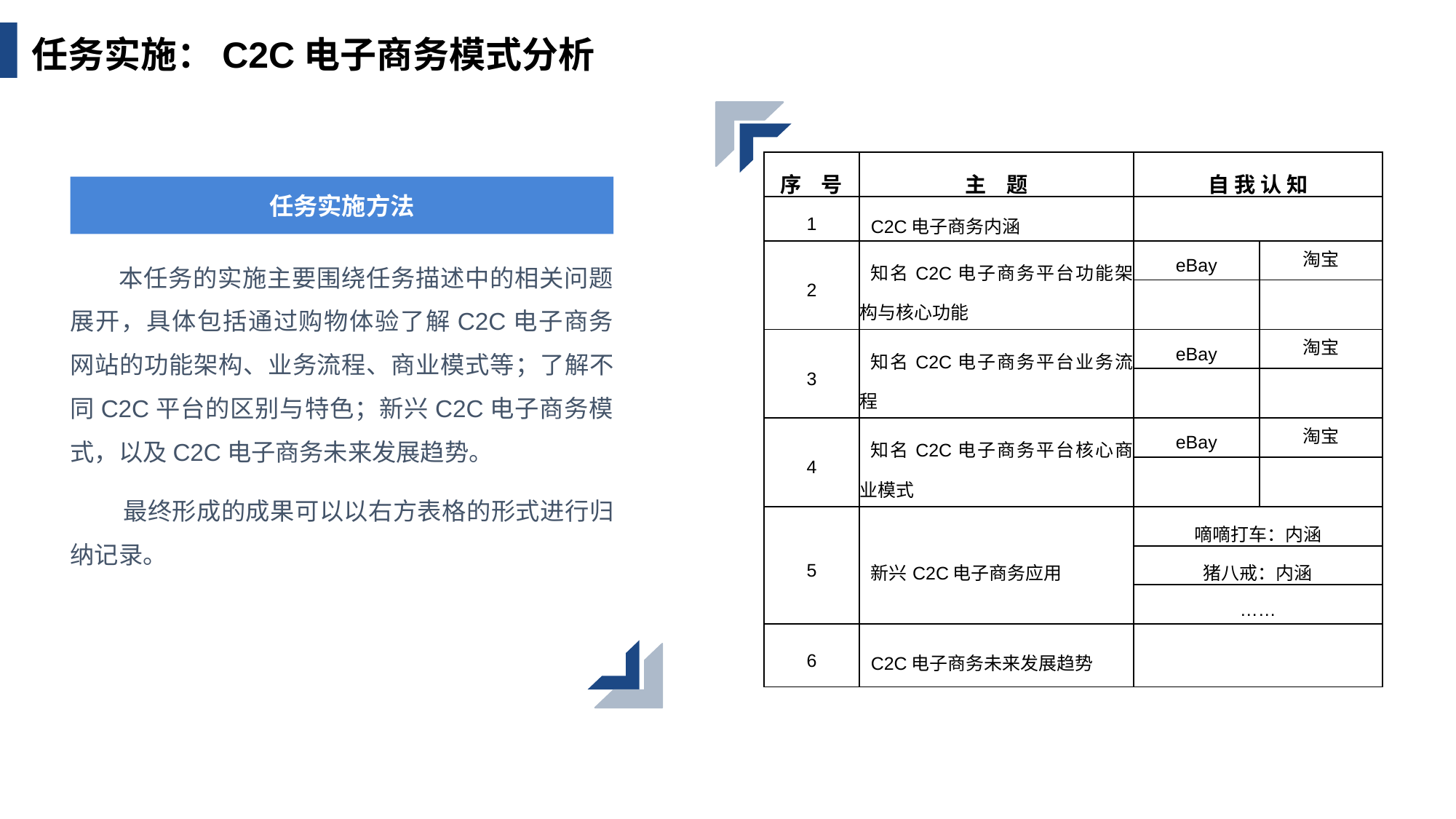

任务实施：C2C电子商务模式分析

| 序 号 | 主 题 | 自 我 认 知 |  |
| --- | --- | --- | --- |
| 1 | C2C电子商务内涵 |  |  |
| 2 | 知名C2C电子商务平台功能架构与核心功能 | eBay | 淘宝 |
|  |  |  |  |
| 3 | 知名C2C电子商务平台业务流程 | eBay | 淘宝 |
|  |  |  |  |
| 4 | 知名C2C电子商务平台核心商业模式 | eBay | 淘宝 |
|  |  |  |  |
| 5 | 新兴C2C电子商务应用 | 嘀嘀打车：内涵 |  |
|  |  | 猪八戒：内涵 |  |
|  |  | …… |  |
| 6 | C2C电子商务未来发展趋势 |  |  |

任务实施方法
       本任务的实施主要围绕任务描述中的相关问题展开，具体包括通过购物体验了解C2C电子商务网站的功能架构、业务流程、商业模式等；了解不同C2C平台的区别与特色；新兴C2C电子商务模式，以及C2C电子商务未来发展趋势。
        最终形成的成果可以以右方表格的形式进行归纳记录。